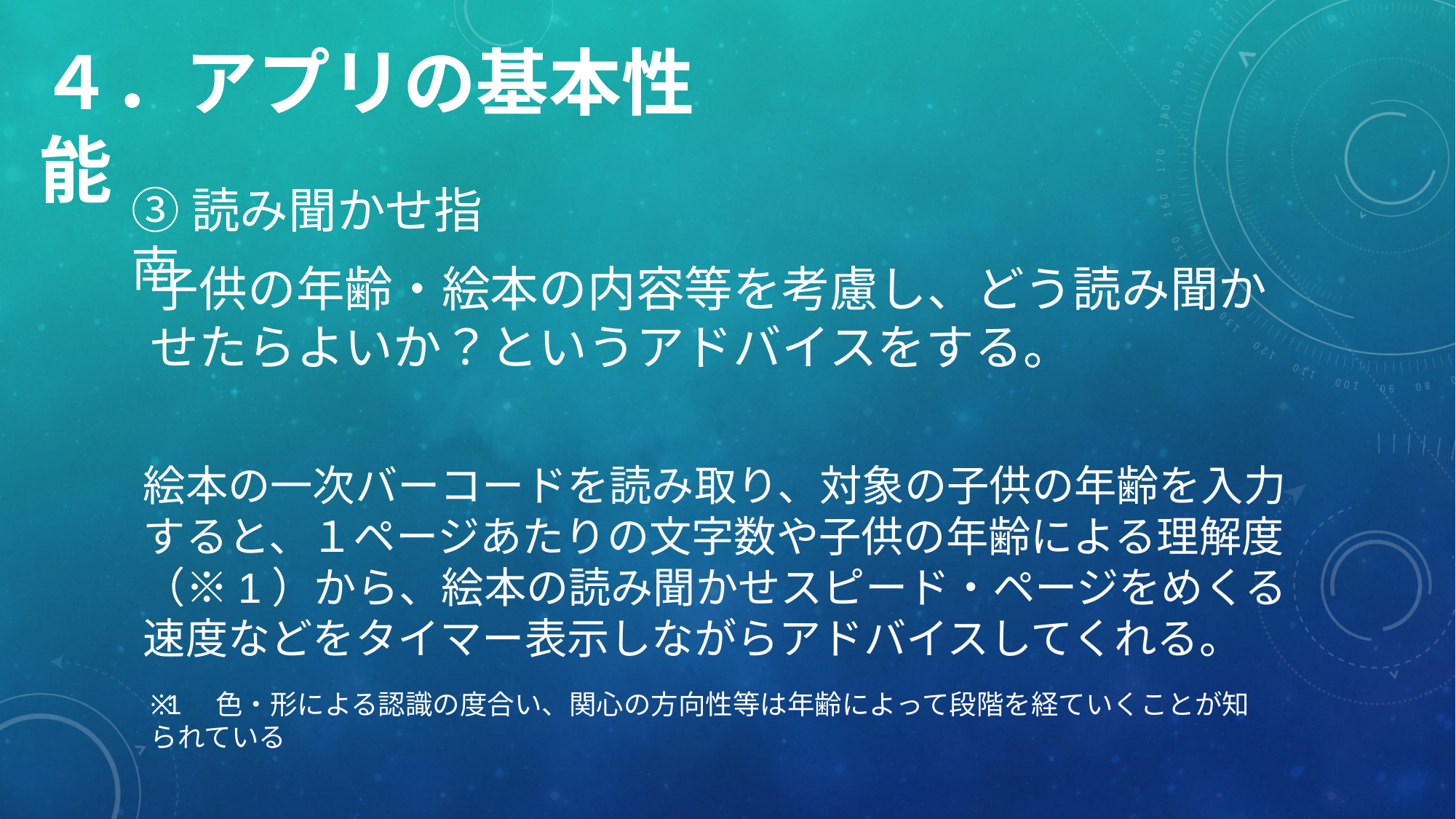

４．アプリの基本性能
③読み聞かせ指南
子供の年齢・絵本の内容等を考慮し、どう読み聞かせたらよいか？というアドバイスをする。
絵本の一次バーコードを読み取り、対象の子供の年齢を入力すると、１ページあたりの文字数や子供の年齢による理解度（※1）から、絵本の読み聞かせスピード・ページをめくる速度などをタイマー表示しながらアドバイスしてくれる。
※1　色・形による認識の度合い、関心の方向性等は年齢によって段階を経ていくことが知られている